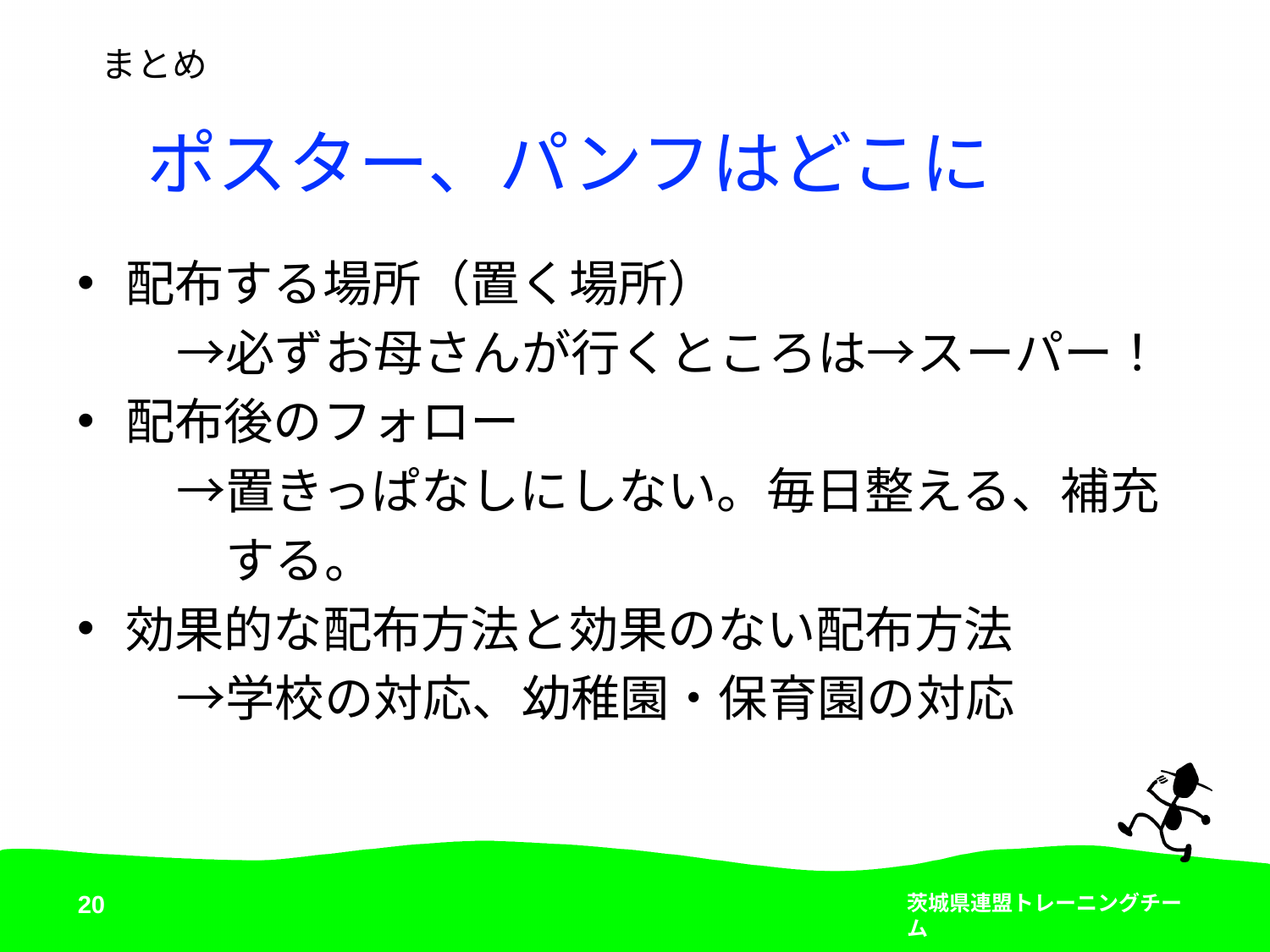

# まとめ
ポスター、パンフはどこに
配布する場所（置く場所）
　　→必ずお母さんが行くところは→スーパー！
配布後のフォロー
　　→置きっぱなしにしない。毎日整える、補充
　　　する。
効果的な配布方法と効果のない配布方法
　　→学校の対応、幼稚園・保育園の対応

20
茨城県連盟トレーニングチーム